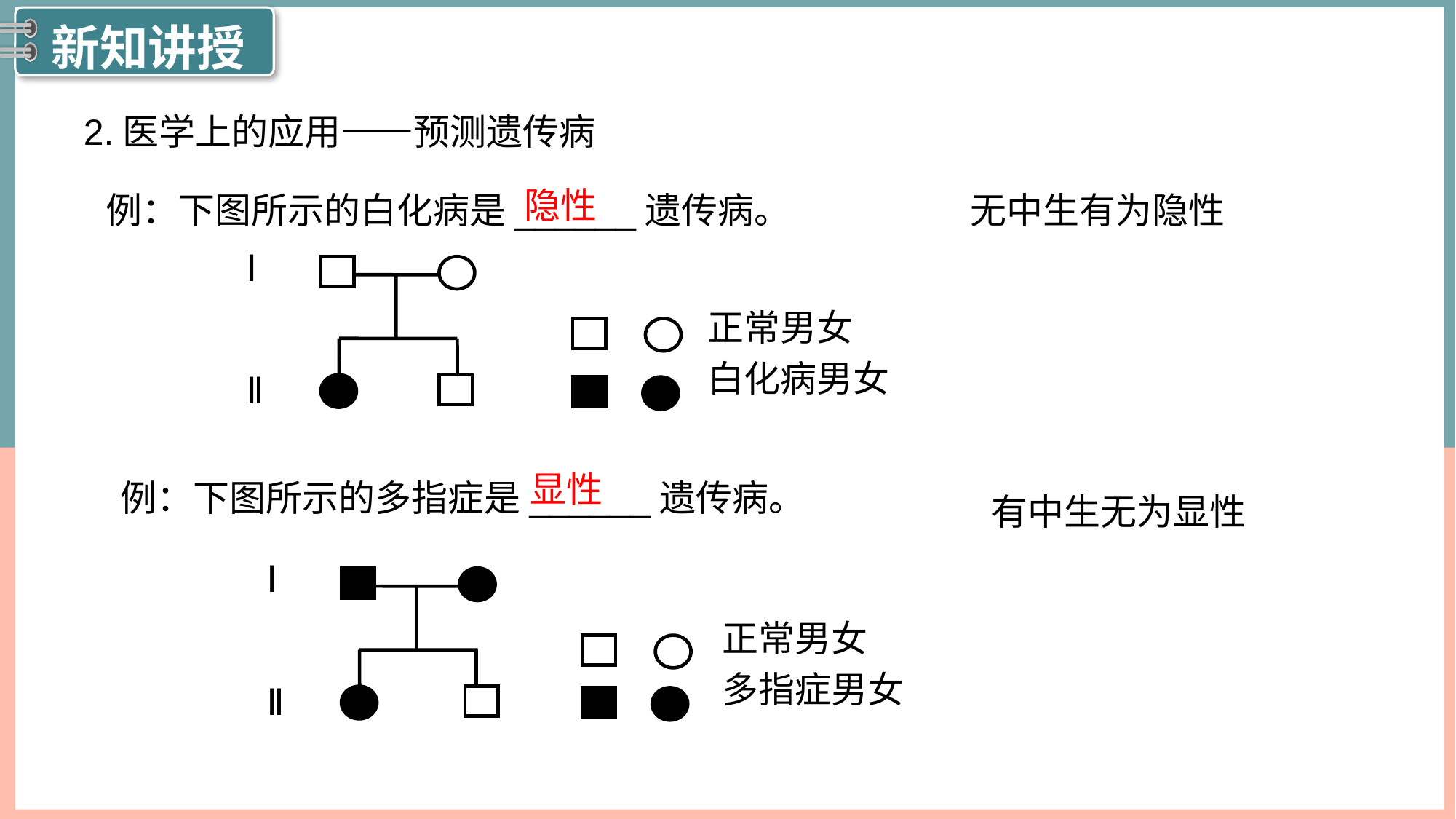

2.医学上的应用——预测遗传病
隐性
例：下图所示的白化病是______遗传病。
Ⅰ

正常男女
白化病男女

Ⅱ
无中生有为隐性
显性
例：下图所示的多指症是______遗传病。
Ⅰ

正常男女
多指症男女

Ⅱ
有中生无为显性